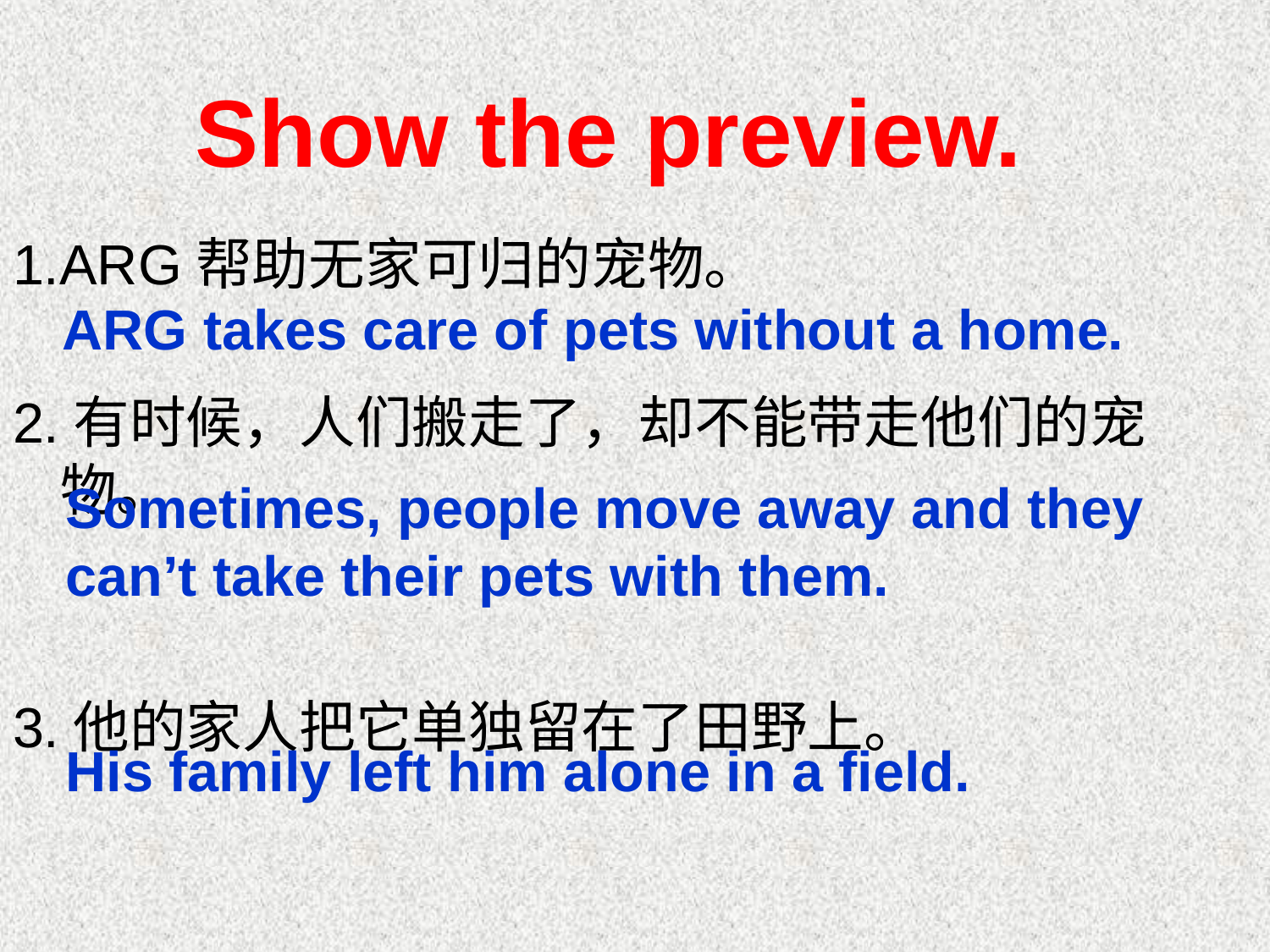

Show the preview.
1.ARG帮助无家可归的宠物。

2.有时候，人们搬走了，却不能带走他们的宠物。

3.他的家人把它单独留在了田野上。

ARG takes care of pets without a home.
Sometimes, people move away and they can’t take their pets with them.
His family left him alone in a field.